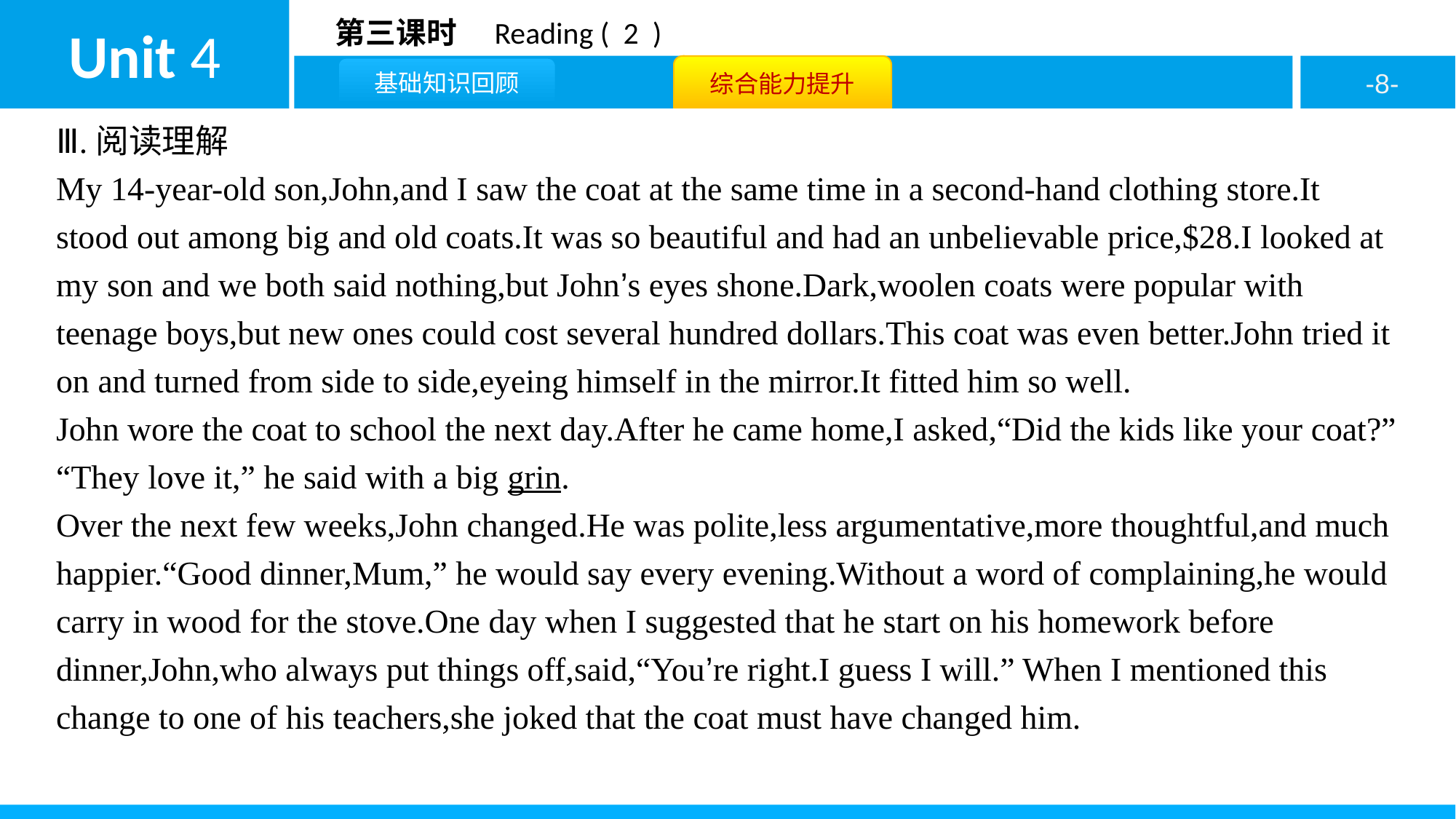

Ⅲ.阅读理解
My 14-year-old son,John,and I saw the coat at the same time in a second-hand clothing store.It stood out among big and old coats.It was so beautiful and had an unbelievable price,$28.I looked at my son and we both said nothing,but John’s eyes shone.Dark,woolen coats were popular with teenage boys,but new ones could cost several hundred dollars.This coat was even better.John tried it on and turned from side to side,eyeing himself in the mirror.It fitted him so well.
John wore the coat to school the next day.After he came home,I asked,“Did the kids like your coat?”
“They love it,” he said with a big grin.
Over the next few weeks,John changed.He was polite,less argumentative,more thoughtful,and much happier.“Good dinner,Mum,” he would say every evening.Without a word of complaining,he would carry in wood for the stove.One day when I suggested that he start on his homework before dinner,John,who always put things off,said,“You’re right.I guess I will.” When I mentioned this change to one of his teachers,she joked that the coat must have changed him.